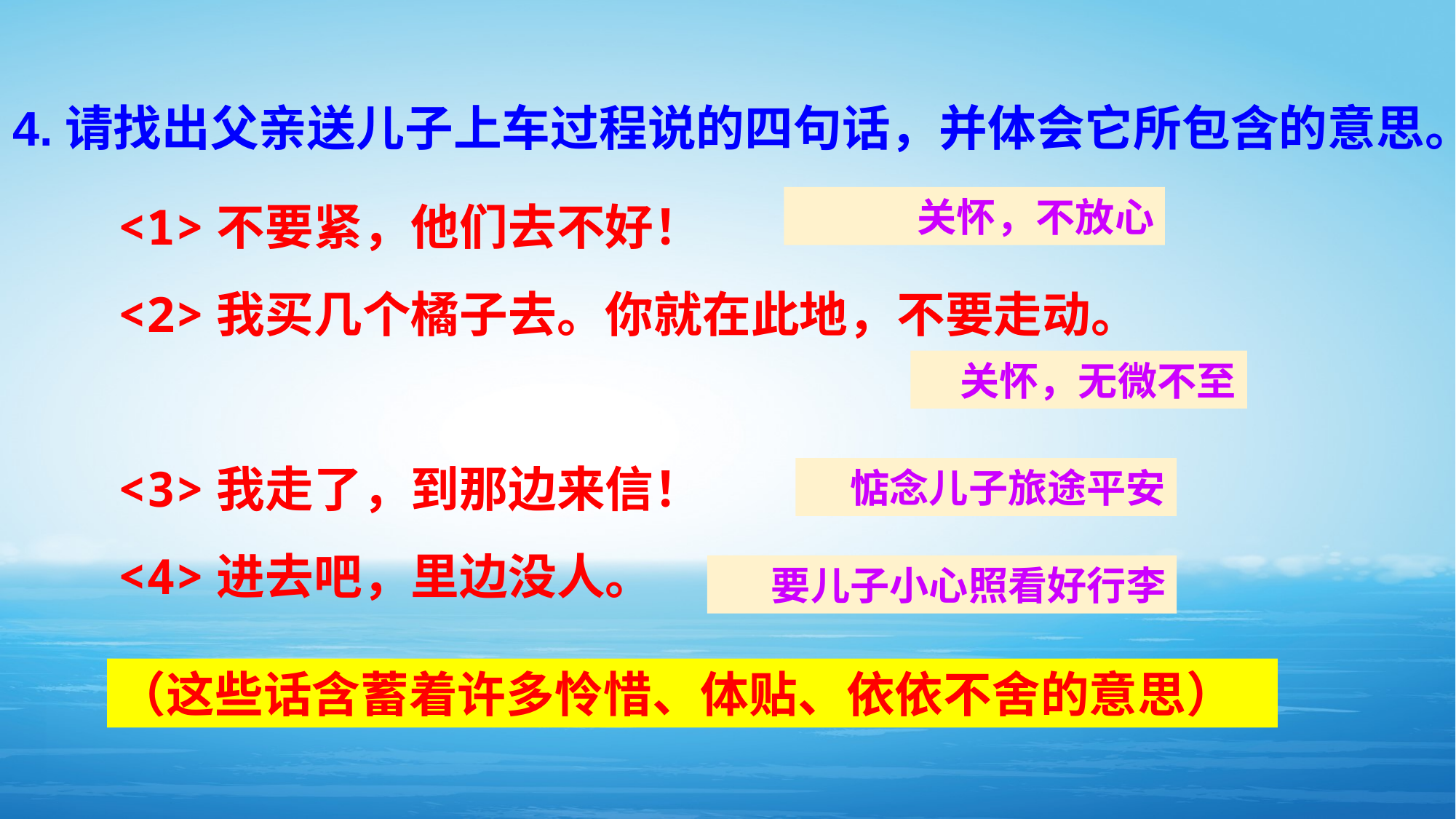

4.请找出父亲送儿子上车过程说的四句话，并体会它所包含的意思。
<1>不要紧，他们去不好！
<2>我买几个橘子去。你就在此地，不要走动。

<3>我走了，到那边来信！
<4>进去吧，里边没人。
关怀，不放心
关怀，无微不至
惦念儿子旅途平安
要儿子小心照看好行李
（这些话含蓄着许多怜惜、体贴、依依不舍的意思）